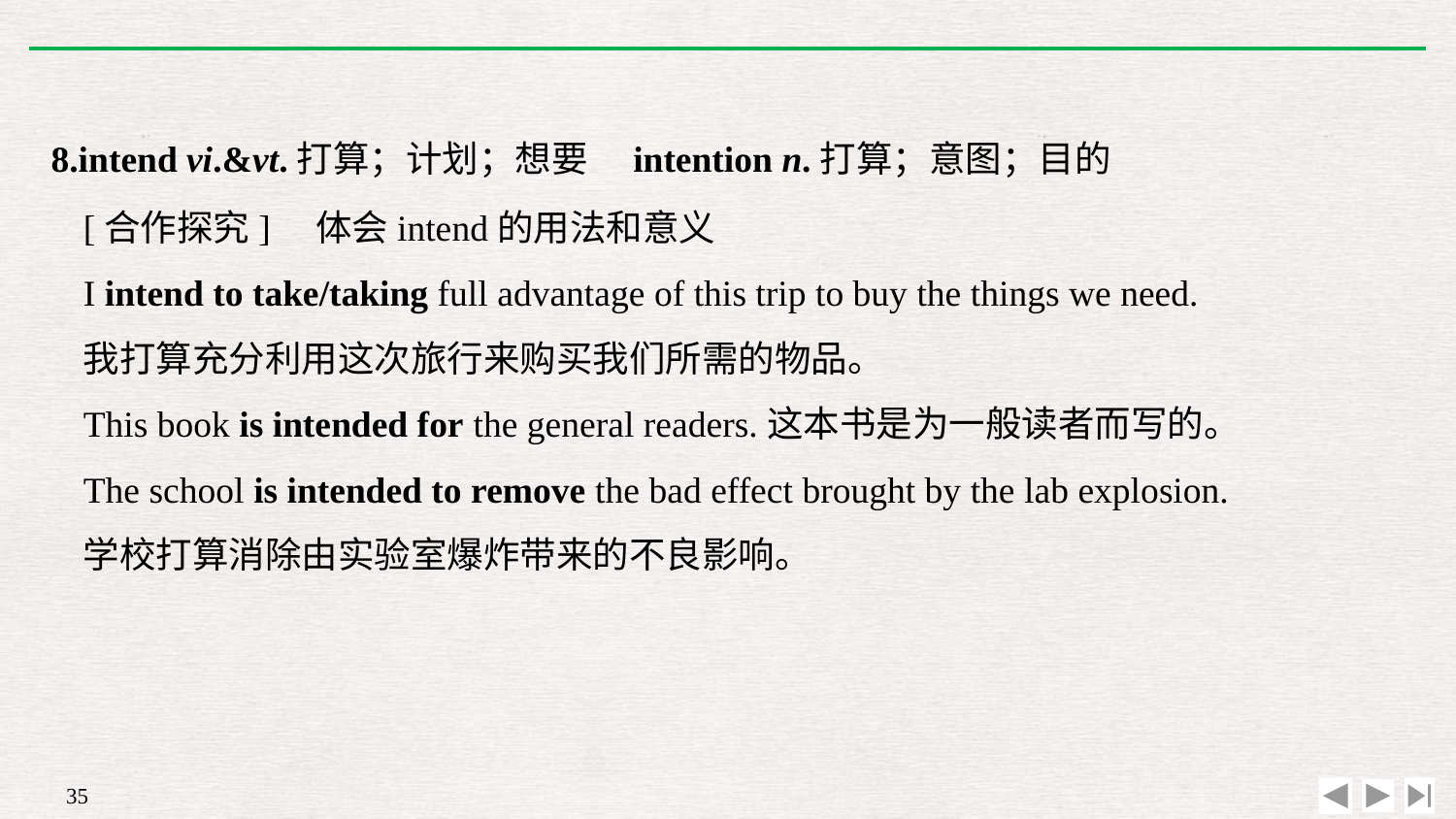

8.intend vi.&vt.打算；计划；想要　intention n.打算；意图；目的
[合作探究]　体会intend的用法和意义
I intend to take/taking full advantage of this trip to buy the things we need.
我打算充分利用这次旅行来购买我们所需的物品。
This book is intended for the general readers.这本书是为一般读者而写的。
The school is intended to remove the bad effect brought by the lab explosion.
学校打算消除由实验室爆炸带来的不良影响。